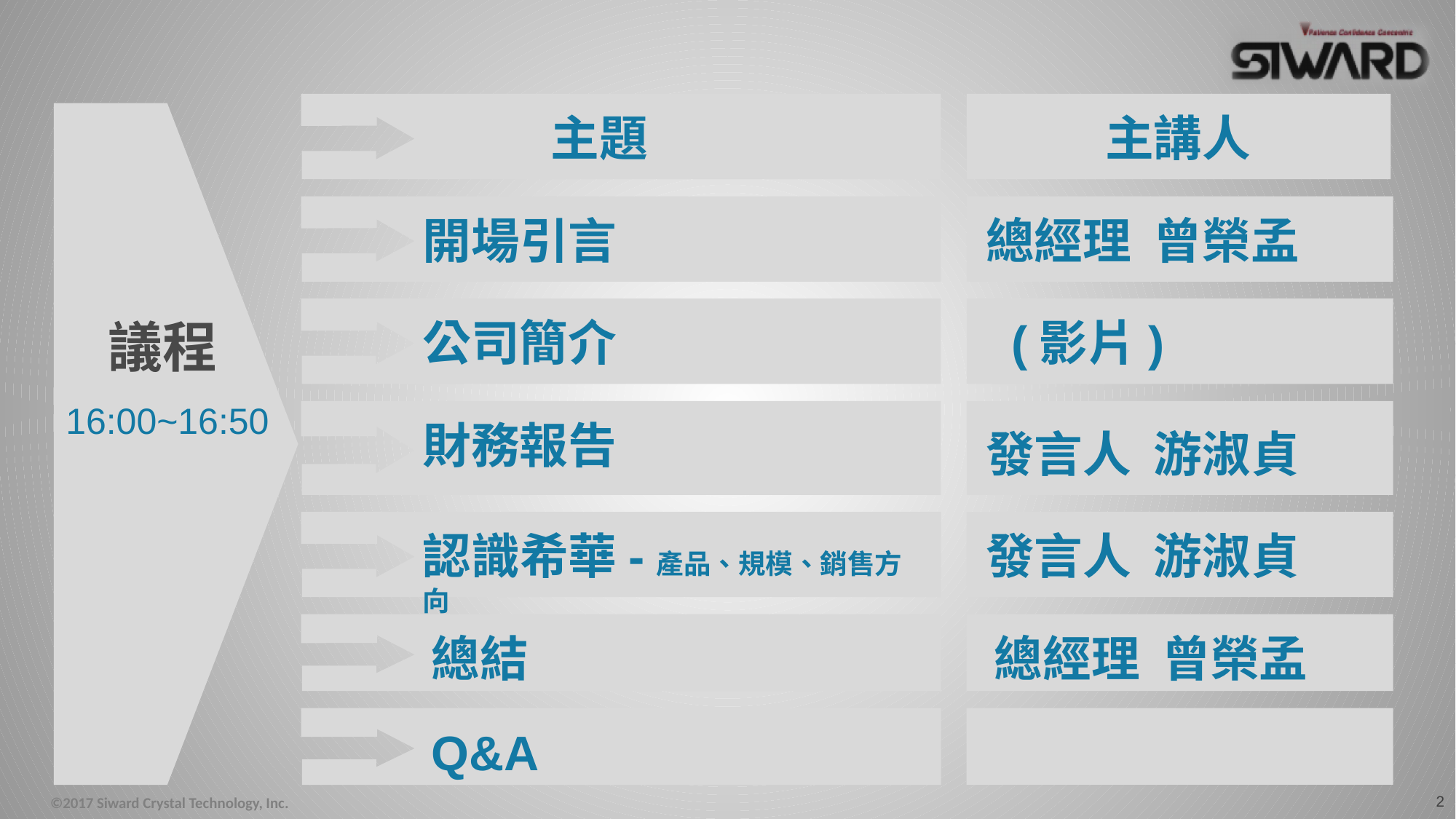

主題
主講人
開場引言
總經理  曾榮孟
議程
公司簡介
(影片)
16:00~16:50
財務報告
發言人  游淑貞

認識希華-產品、規模、銷售方向
發言人  游淑貞

總結
總經理  曾榮孟

Q&A
2